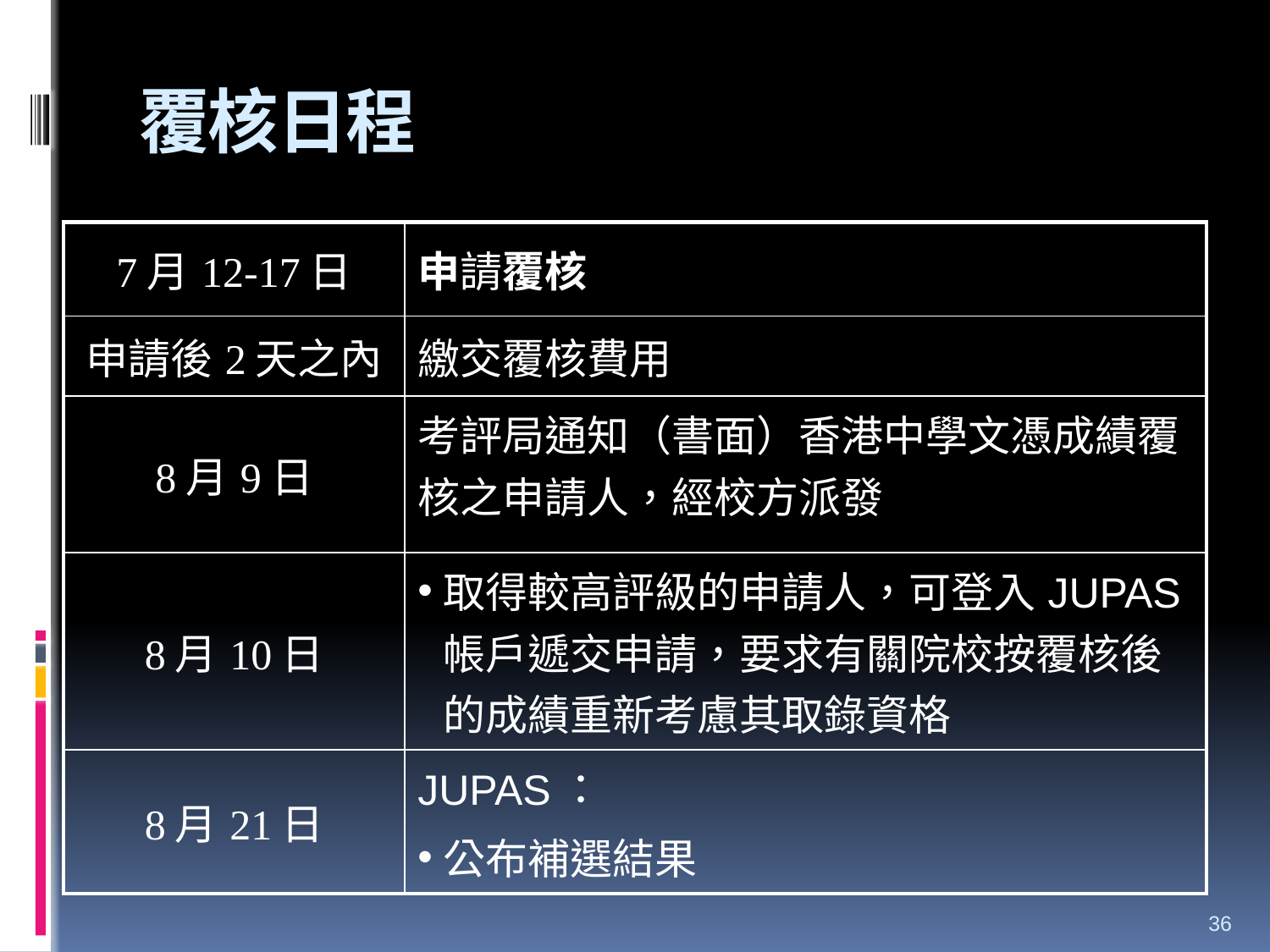

# 覆核日程
| 7月12-17日 | 申請覆核 |
| --- | --- |
| 申請後2天之內 | 繳交覆核費用 |
| 8月9日 | 考評局通知（書面）香港中學文憑成績覆核之申請人，經校方派發 |
| 8月10日 | 取得較高評級的申請人，可登入JUPAS帳戶遞交申請，要求有關院校按覆核後的成績重新考慮其取錄資格 |
| 8月21日 | JUPAS： 公布補選結果 |
36